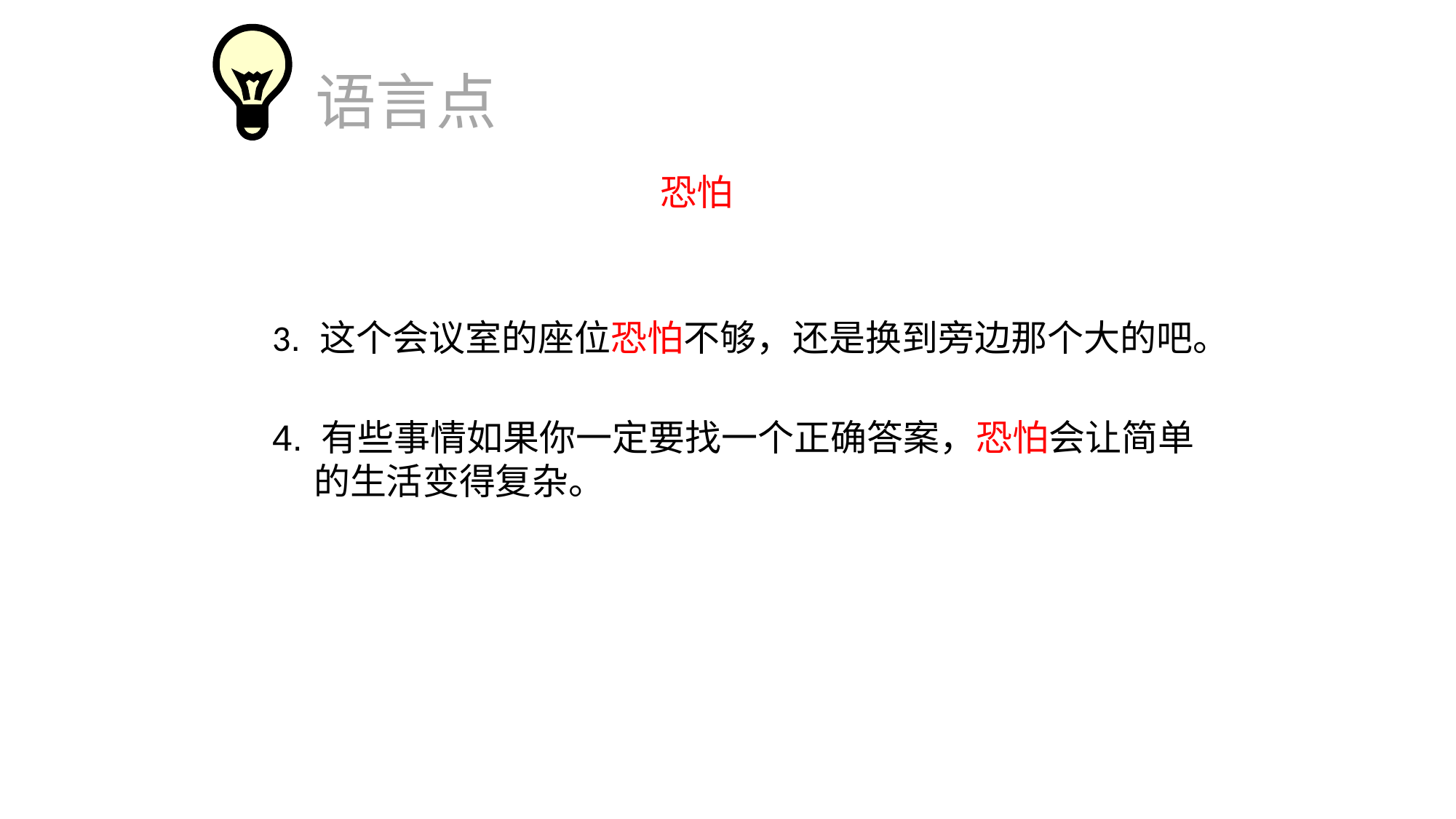

语言点
恐怕
3. 这个会议室的座位恐怕不够，还是换到旁边那个大的吧。
4. 有些事情如果你一定要找一个正确答案，恐怕会让简单
    的生活变得复杂。